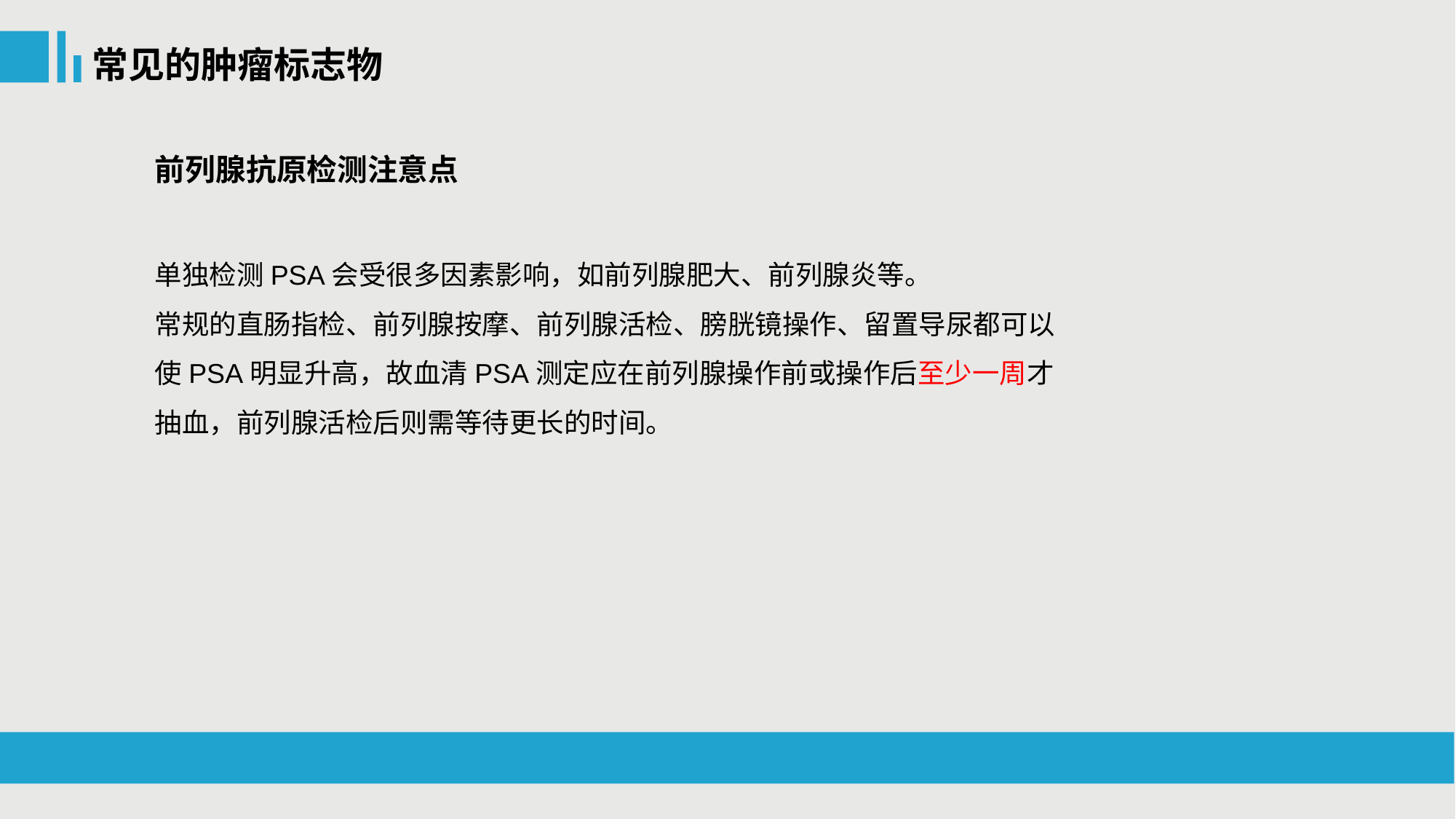

常见的肿瘤标志物

前列腺抗原检测注意点

单独检测PSA会受很多因素影响，如前列腺肥大、前列腺炎等。
常规的直肠指检、前列腺按摩、前列腺活检、膀胱镜操作、留置导尿都可以使PSA明显升高，故血清PSA测定应在前列腺操作前或操作后至少一周才抽血，前列腺活检后则需等待更长的时间。